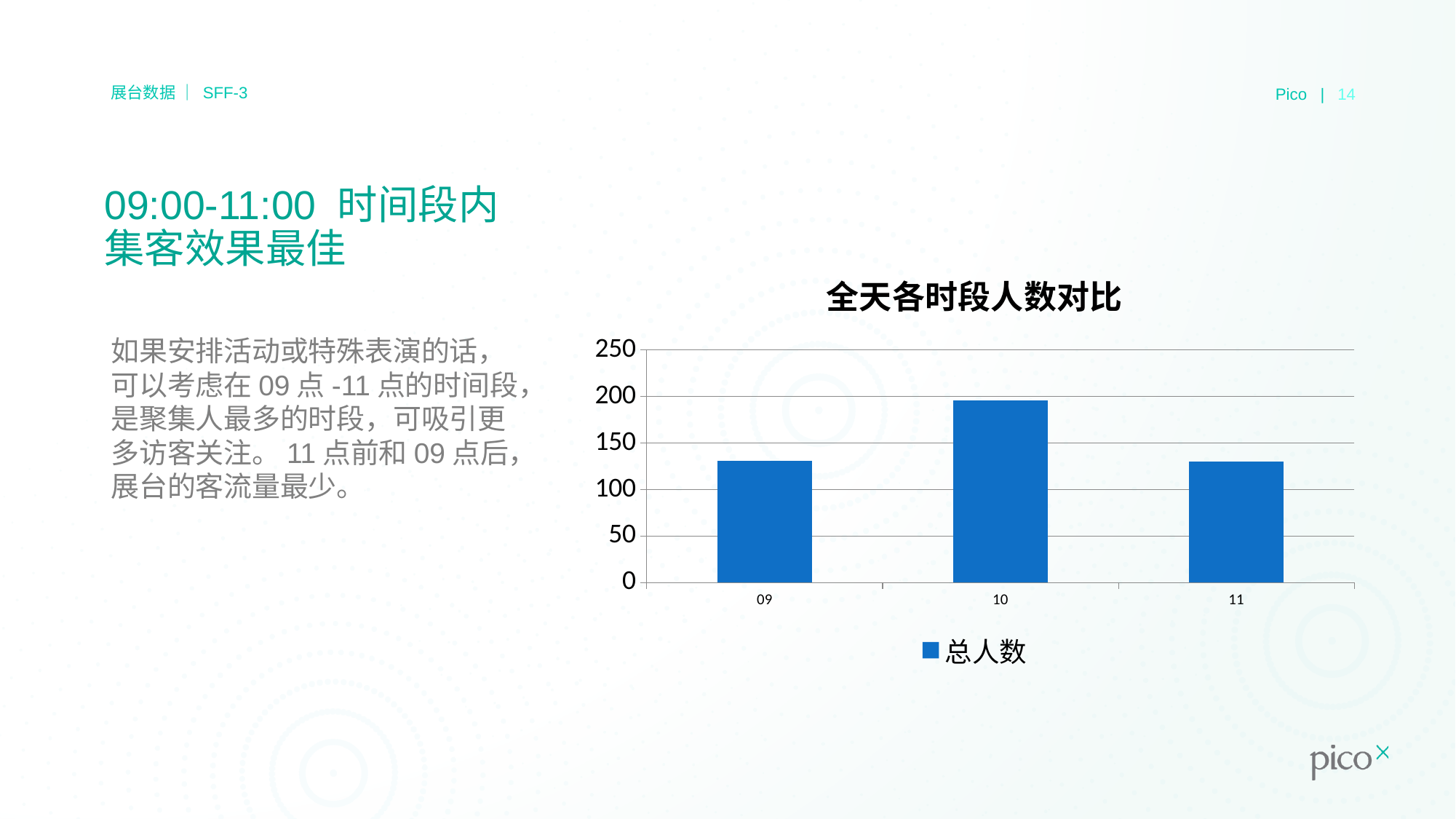

Pico   |
14
展台数据 ｜ SFF-3
# 09:00-11:00 时间段内
集客效果最佳

### Chart: 全天各时段人数对比

| Category | 总人数 |
|---|---|
| 09 | 131.0 |
| 10 | 196.0 |
| 11 | 130.0 |
如果安排活动或特殊表演的话，可以考虑在09点-11点的时间段，是聚集人最多的时段，可吸引更多访客关注。11点前和09点后，展台的客流量最少。